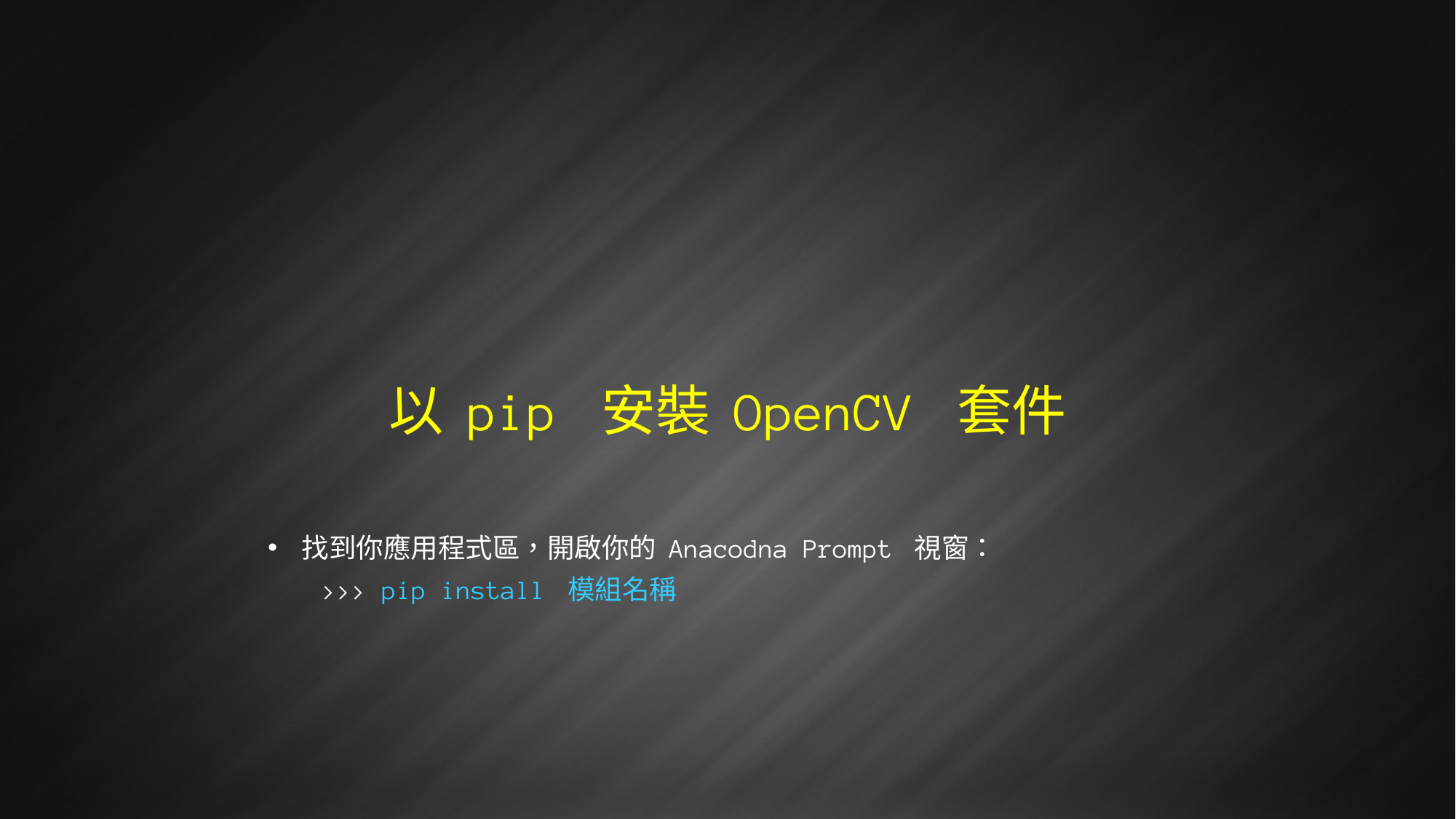

以 pip 安裝 OpenCV 套件
找到你應用程式區，開啟你的 Anacodna Prompt 視窗：
>>> pip install 模組名稱